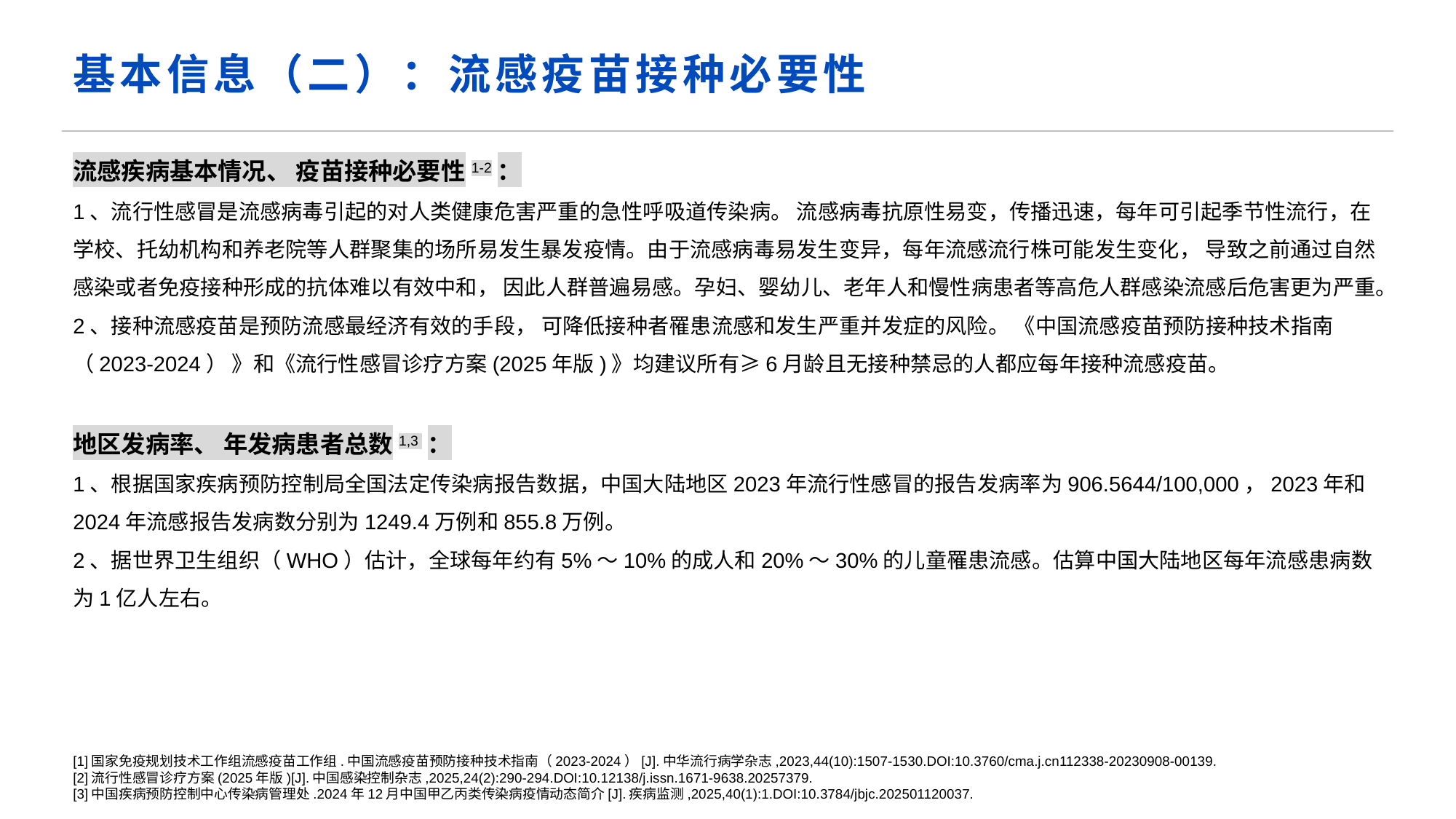

# 基本信息（二）：流感疫苗接种必要性
流感疾病基本情况、 疫苗接种必要性1-2：
1、流行性感冒是流感病毒引起的对人类健康危害严重的急性呼吸道传染病。 流感病毒抗原性易变，传播迅速，每年可引起季节性流行，在学校、托幼机构和养老院等人群聚集的场所易发生暴发疫情。由于流感病毒易发生变异，每年流感流行株可能发生变化， 导致之前通过自然感染或者免疫接种形成的抗体难以有效中和， 因此人群普遍易感。孕妇、婴幼儿、老年人和慢性病患者等高危人群感染流感后危害更为严重。
2、接种流感疫苗是预防流感最经济有效的手段， 可降低接种者罹患流感和发生严重并发症的风险。 《中国流感疫苗预防接种技术指南（2023-2024） 》和《流行性感冒诊疗方案(2025年版)》均建议所有≥6月龄且无接种禁忌的人都应每年接种流感疫苗。

地区发病率、 年发病患者总数1,3 ：
1、根据国家疾病预防控制局全国法定传染病报告数据，中国大陆地区2023年流行性感冒的报告发病率为906.5644/100,000，2023年和2024年流感报告发病数分别为1249.4万例和855.8万例。
2、据世界卫生组织（WHO）估计，全球每年约有5%～10%的成人和20%～30%的儿童罹患流感。估算中国大陆地区每年流感患病数为1亿人左右。

[1]国家免疫规划技术工作组流感疫苗工作组.中国流感疫苗预防接种技术指南（2023-2024）[J].中华流行病学杂志,2023,44(10):1507-1530.DOI:10.3760/cma.j.cn112338-20230908-00139.
[2]流行性感冒诊疗方案(2025年版)[J].中国感染控制杂志,2025,24(2):290-294.DOI:10.12138/j.issn.1671-9638.20257379.
[3]中国疾病预防控制中心传染病管理处.2024年12月中国甲乙丙类传染病疫情动态简介[J].疾病监测,2025,40(1):1.DOI:10.3784/jbjc.202501120037.